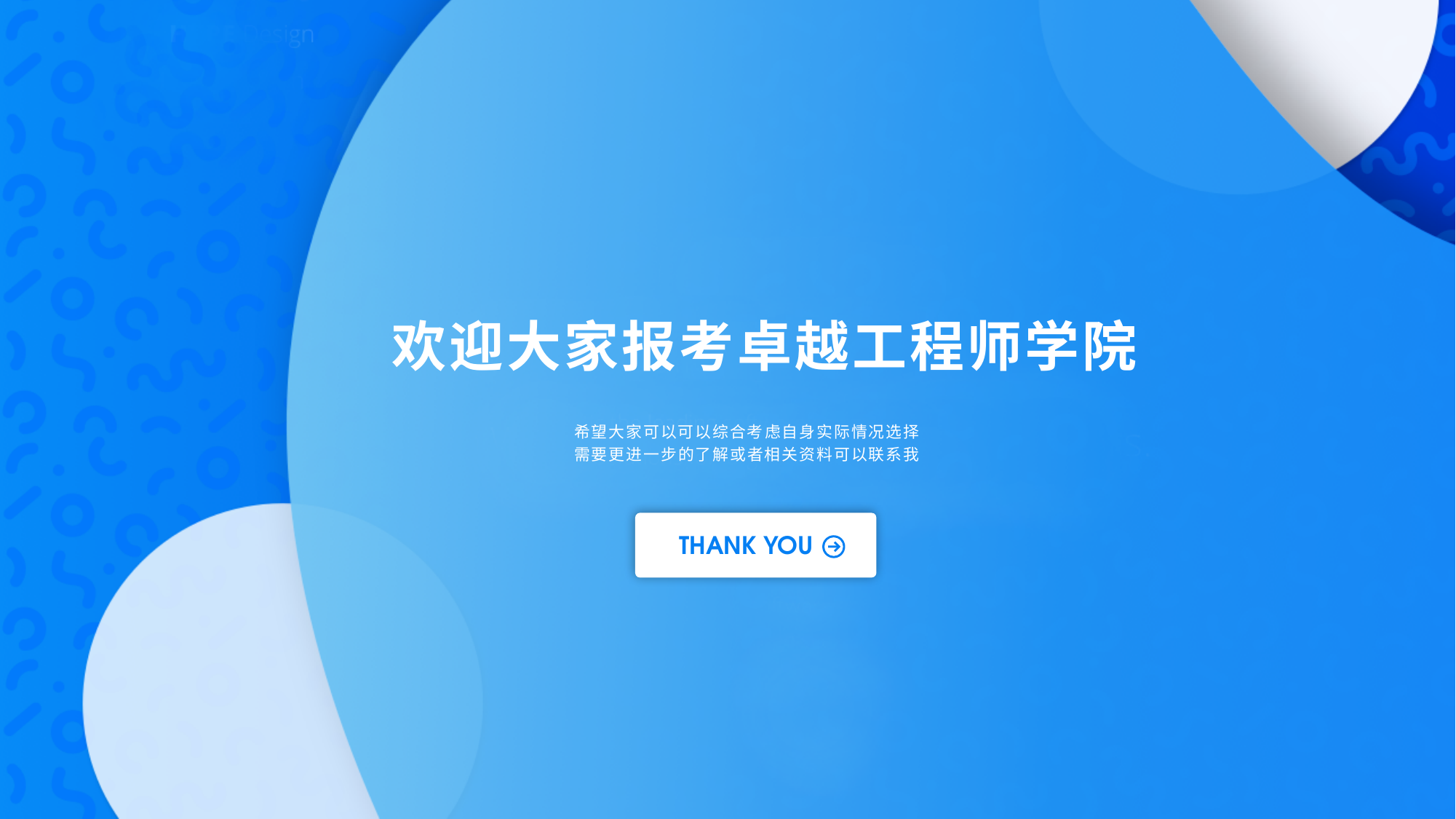

欢迎大家报考卓越工程师学院
希望大家可以可以综合考虑自身实际情况选择
需要更进一步的了解或者相关资料可以联系我

THANK YOU